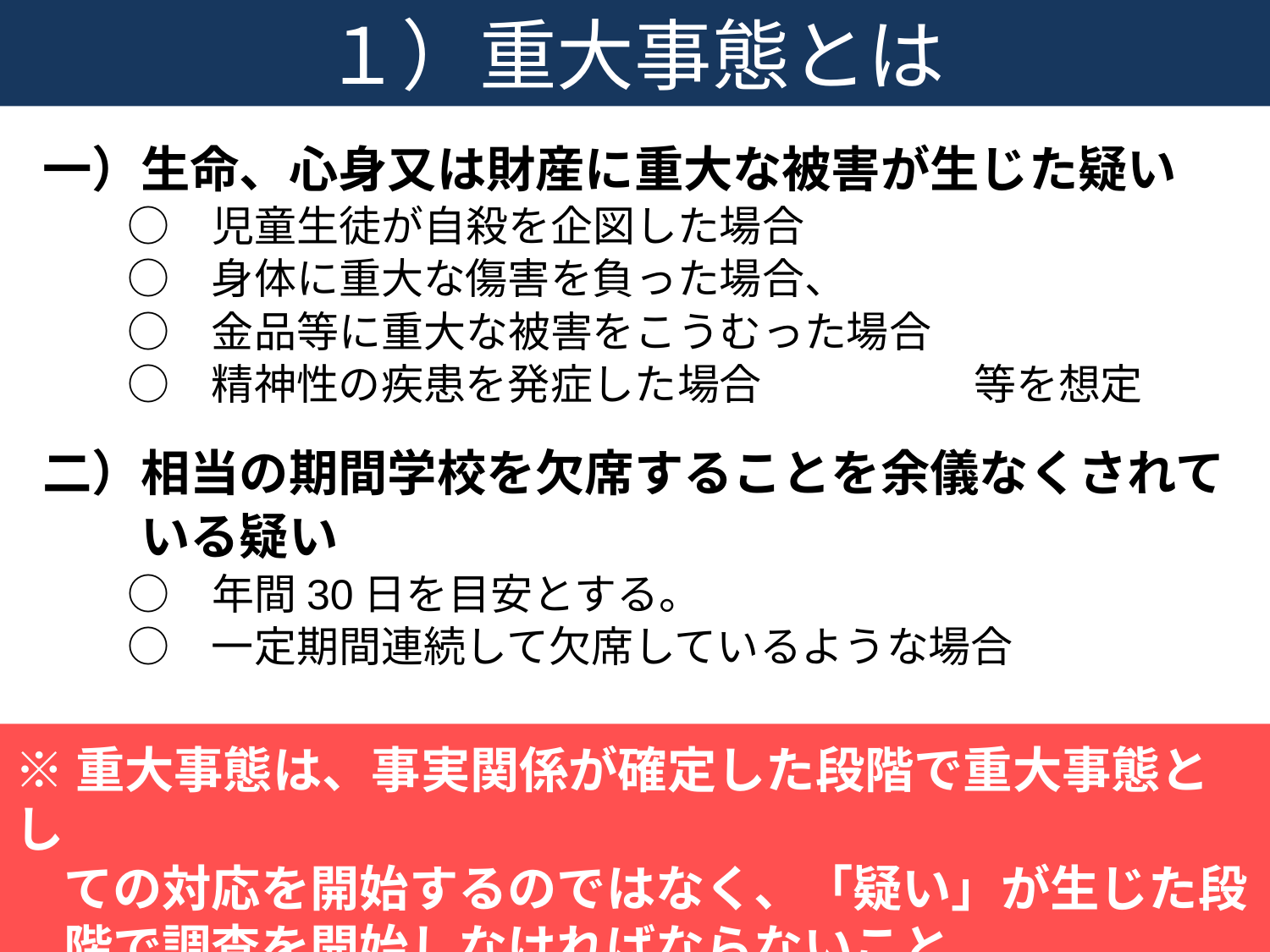

# １）重大事態とは
一）生命、心身又は財産に重大な被害が生じた疑い
　　○　児童生徒が自殺を企図した場合
　　○　身体に重大な傷害を負った場合、
　　○　金品等に重大な被害をこうむった場合
　　○　精神性の疾患を発症した場合　　　　　等を想定

二）相当の期間学校を欠席することを余儀なくされて
　　いる疑い
　　○　年間30日を目安とする。
　　○　一定期間連続して欠席しているような場合
※重大事態は、事実関係が確定した段階で重大事態とし
　ての対応を開始するのではなく、「疑い」が生じた段
　階で調査を開始しなければならないこと。